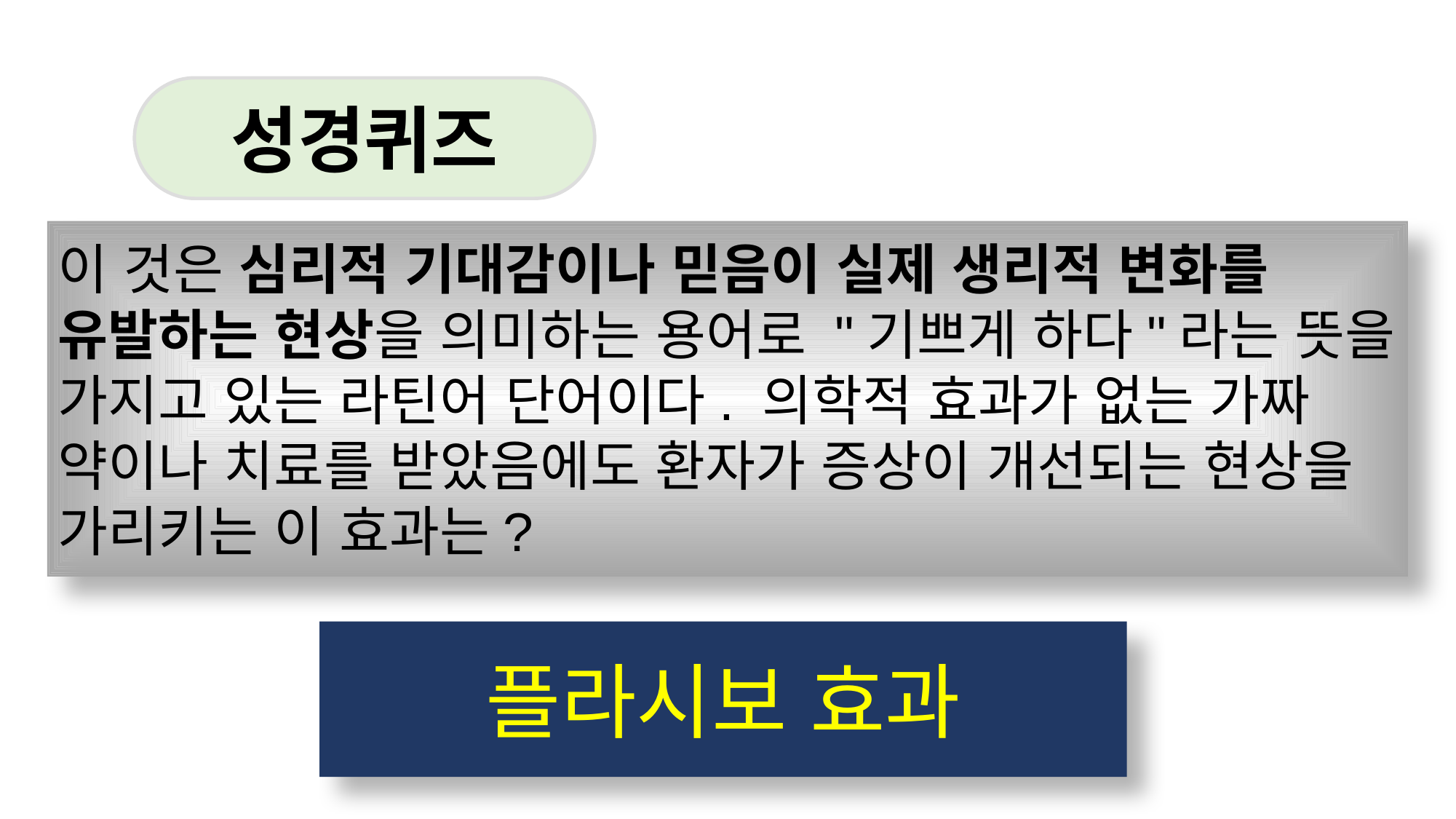

성경퀴즈
이 것은 심리적 기대감이나 믿음이 실제 생리적 변화를 유발하는 현상을 의미하는 용어로 "기쁘게 하다"라는 뜻을 가지고 있는 라틴어 단어이다. 의학적 효과가 없는 가짜 약이나 치료를 받았음에도 환자가 증상이 개선되는 현상을 가리키는 이 효과는?
플라시보 효과